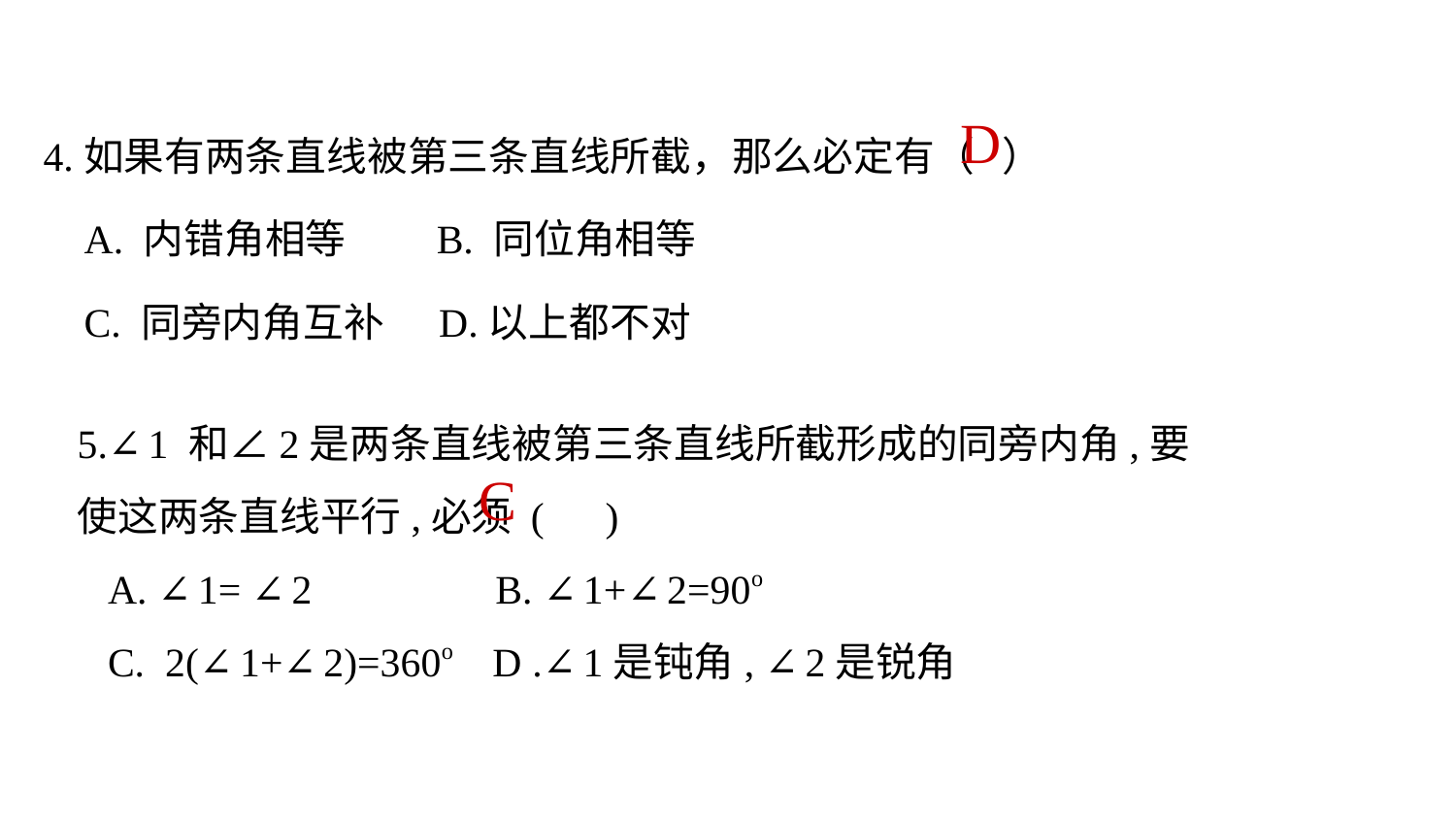

D
4.如果有两条直线被第三条直线所截，那么必定有（   ）
    A. 内错角相等         B. 同位角相等
    C. 同旁内角互补     D.以上都不对
5.∠1 和∠2是两条直线被第三条直线所截形成的同旁内角,要使这两条直线平行,必须 (      )
   A. ∠1= ∠2                  B. ∠1+∠2=90o
   C.  2(∠1+∠2)=360o      D .∠1是钝角, ∠2是锐角
C